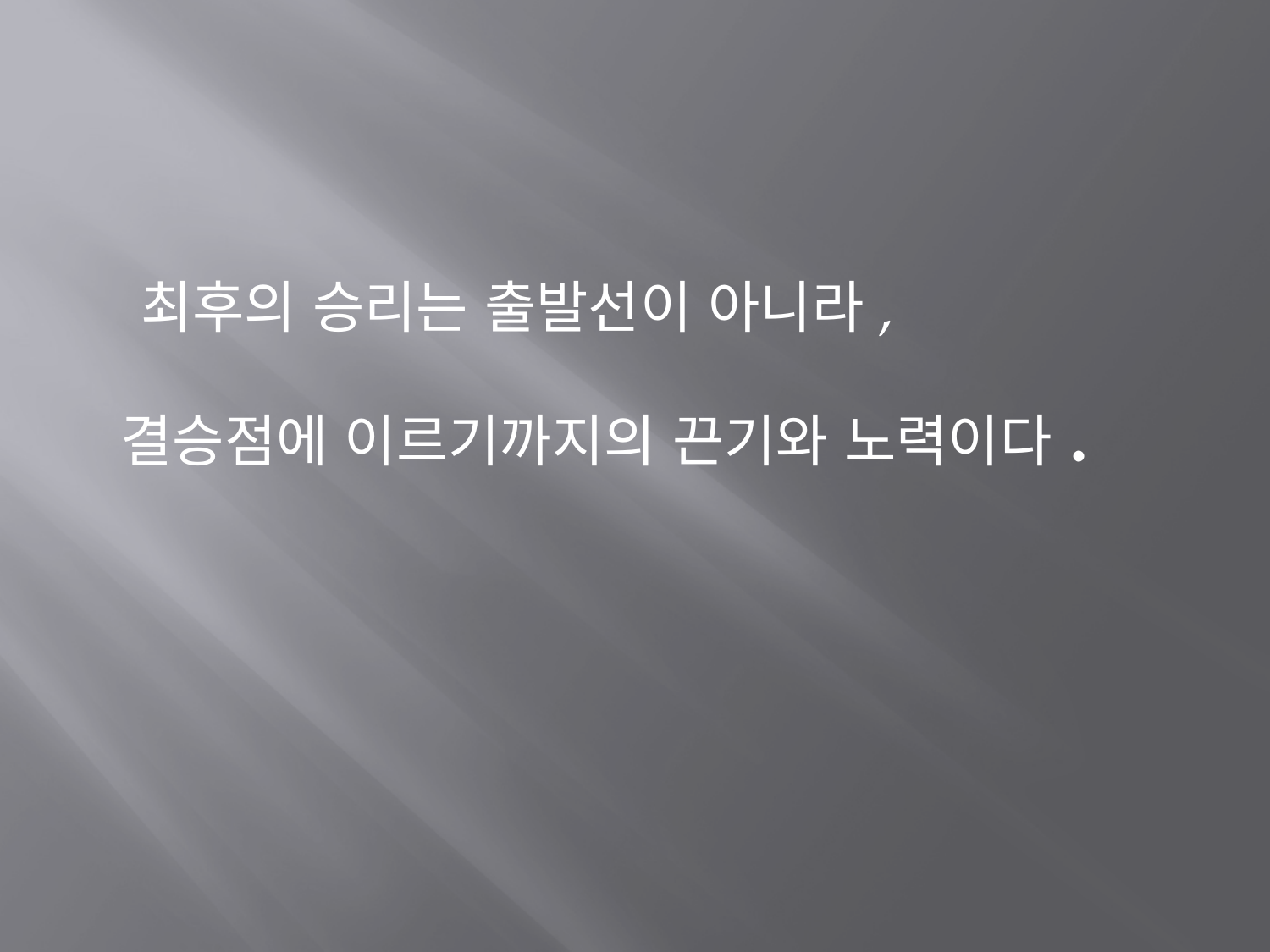

최후의 승리는 출발선이 아니라,
 결승점에 이르기까지의 끈기와 노력이다.